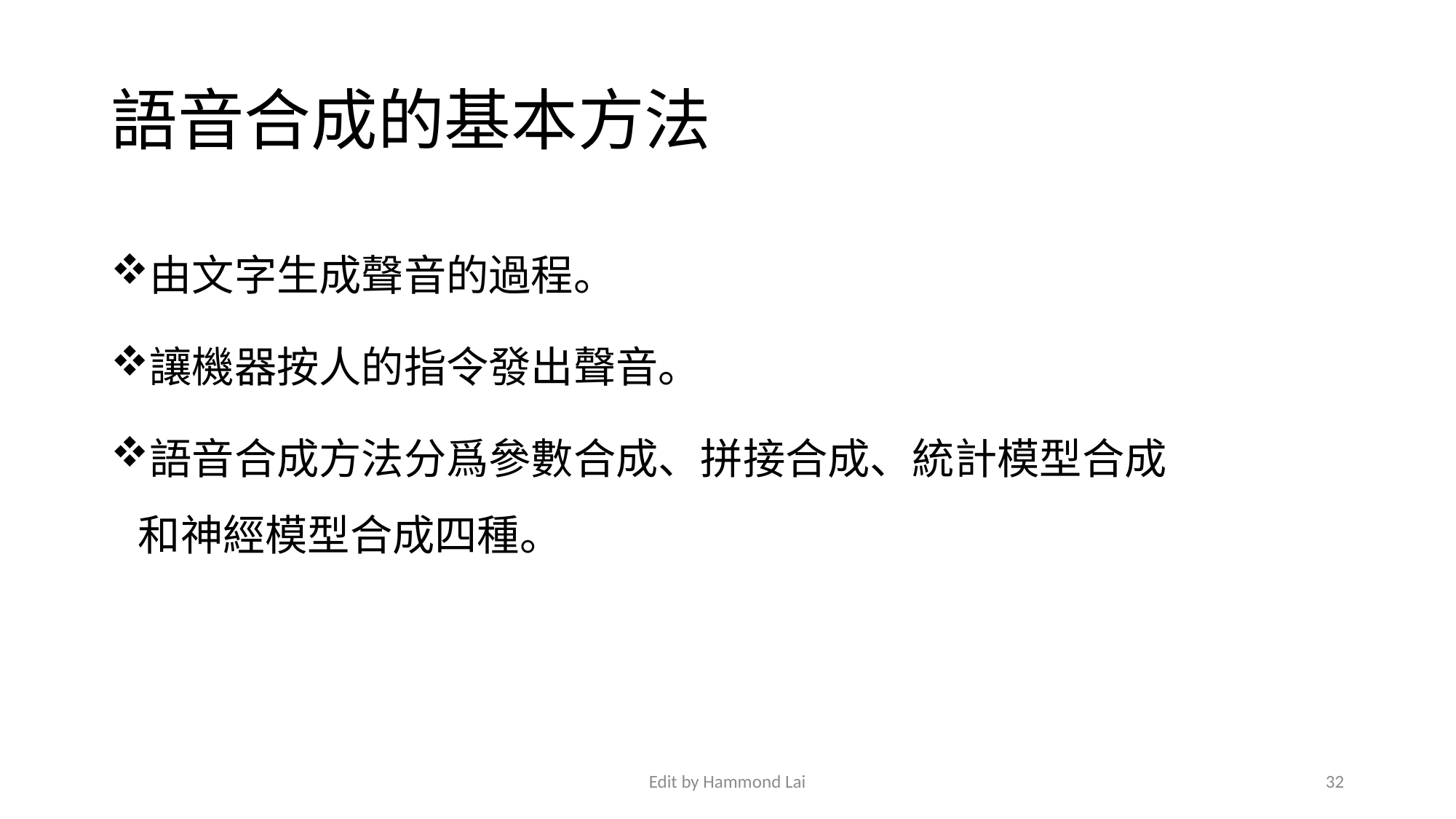

# 語音合成的基本方法
由文字生成聲音的過程。
讓機器按人的指令發出聲音。
語音合成方法分爲參數合成、拼接合成、統計模型合成和神經模型合成四種。
Edit by Hammond Lai
32